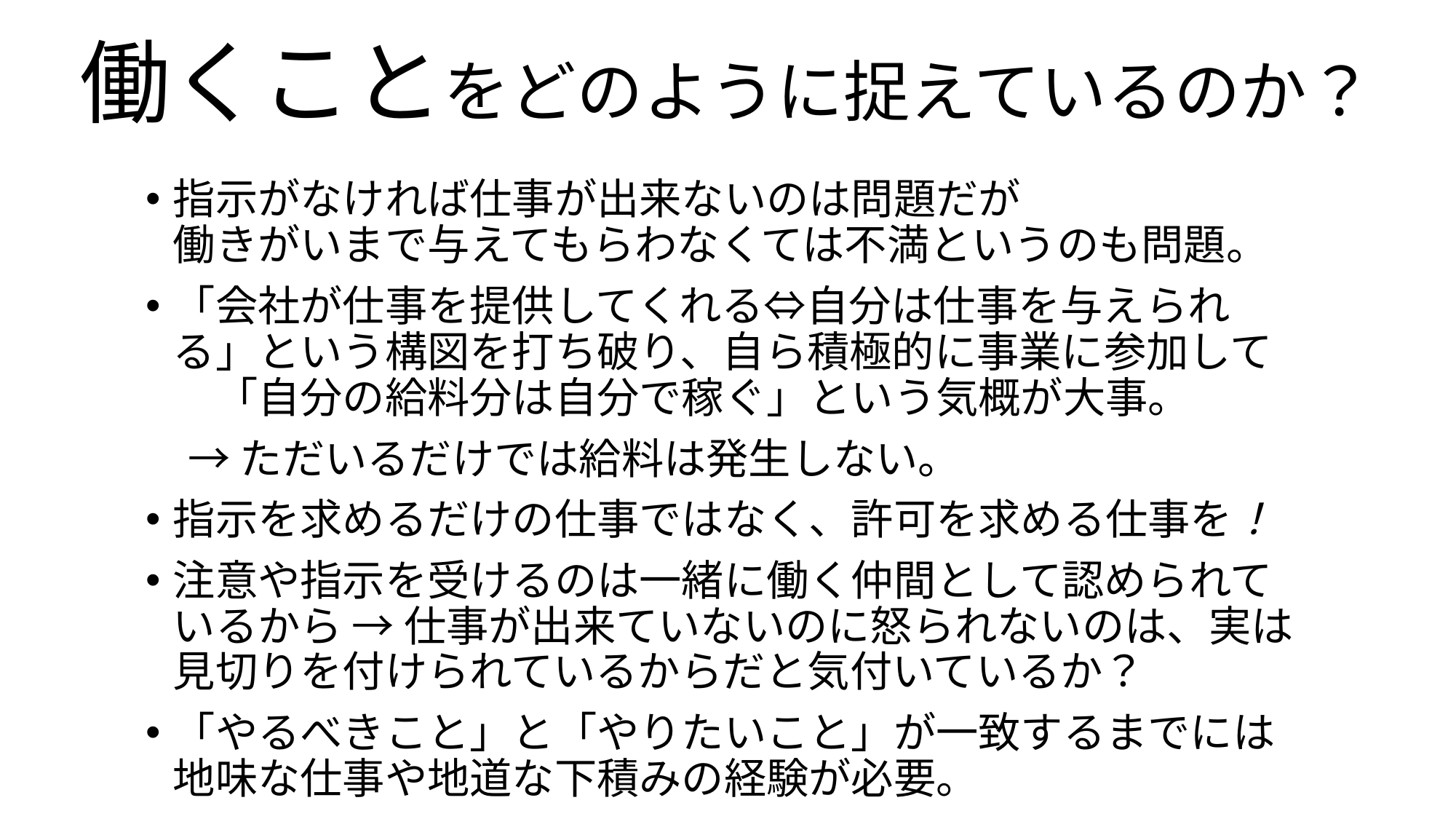

# 働くことをどのように捉えているのか？
指示がなければ仕事が出来ないのは問題だが　　　　　　働きがいまで与えてもらわなくては不満というのも問題。
「会社が仕事を提供してくれる⇔自分は仕事を与えられる」という構図を打ち破り、自ら積極的に事業に参加して　「自分の給料分は自分で稼ぐ」という気概が大事。
　→ ただいるだけでは給料は発生しない。
指示を求めるだけの仕事ではなく、許可を求める仕事を！
注意や指示を受けるのは一緒に働く仲間として認められているから → 仕事が出来ていないのに怒られないのは、実は見切りを付けられているからだと気付いているか？
「やるべきこと」と「やりたいこと」が一致するまでには地味な仕事や地道な下積みの経験が必要。